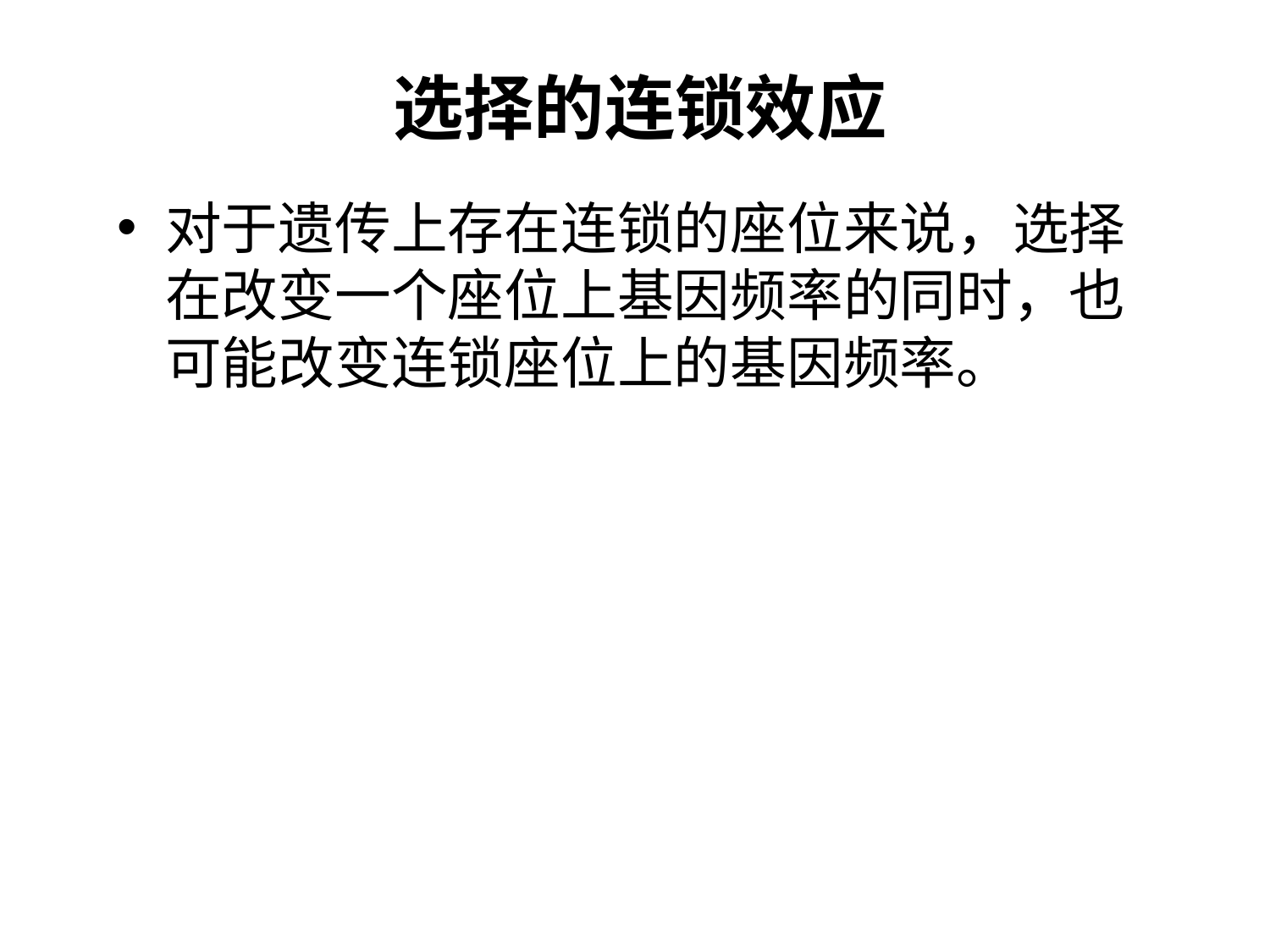

# 选择的连锁效应
对于遗传上存在连锁的座位来说，选择在改变一个座位上基因频率的同时，也可能改变连锁座位上的基因频率。